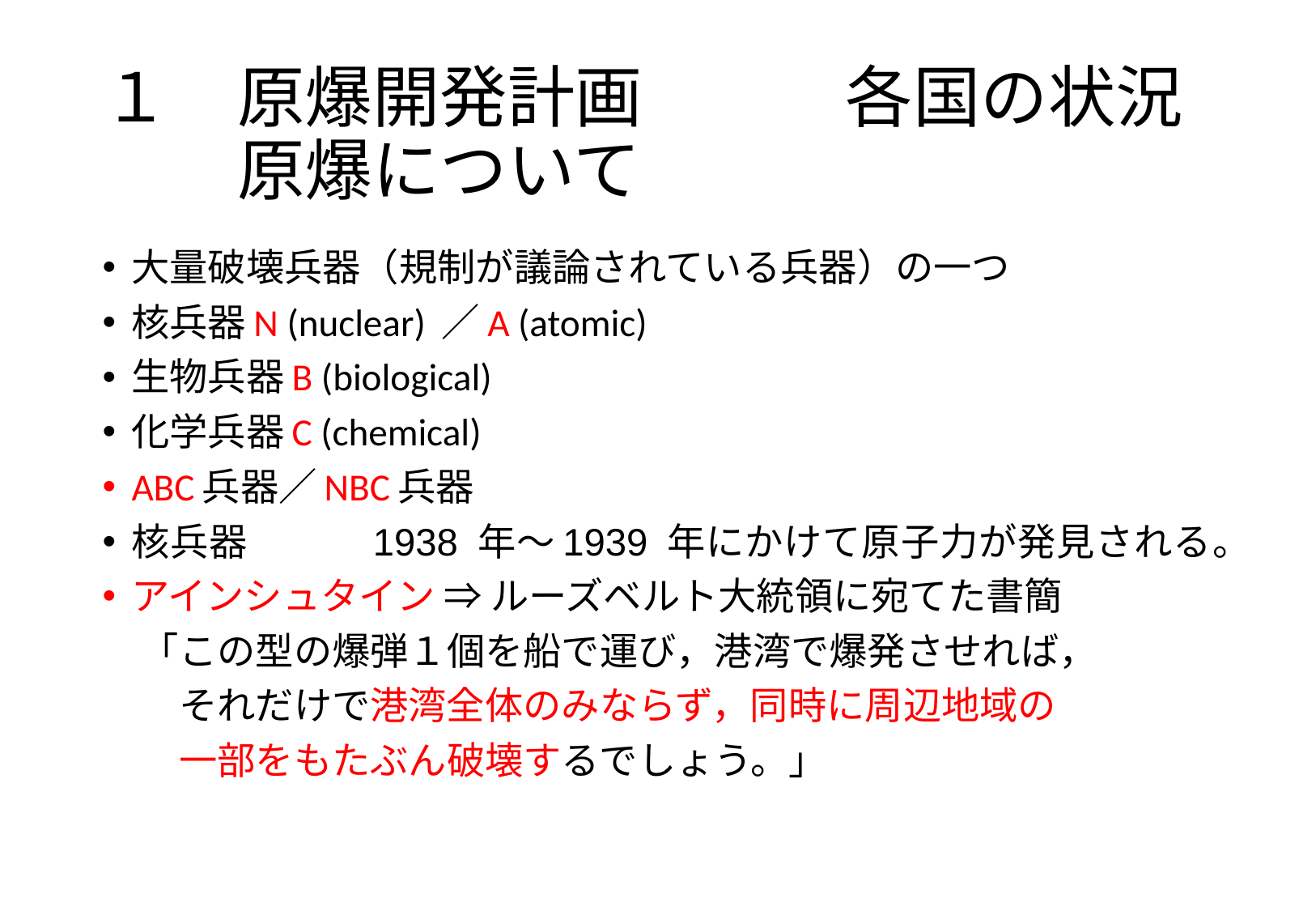

# １　原爆開発計画　　　各国の状況 　　原爆について
大量破壊兵器（規制が議論されている兵器）の一つ
核兵器N (nuclear) ／A (atomic)
生物兵器B (biological)
化学兵器C (chemical)
ABC兵器／NBC兵器
核兵器　　　1938 年～1939 年にかけて原子力が発見される。
アインシュタイン ⇒ ルーズベルト大統領に宛てた書簡
　「この型の爆弾１個を船で運び，港湾で爆発させれば，
　　それだけで港湾全体のみならず，同時に周辺地域の
　　一部をもたぶん破壊するでしょう。」